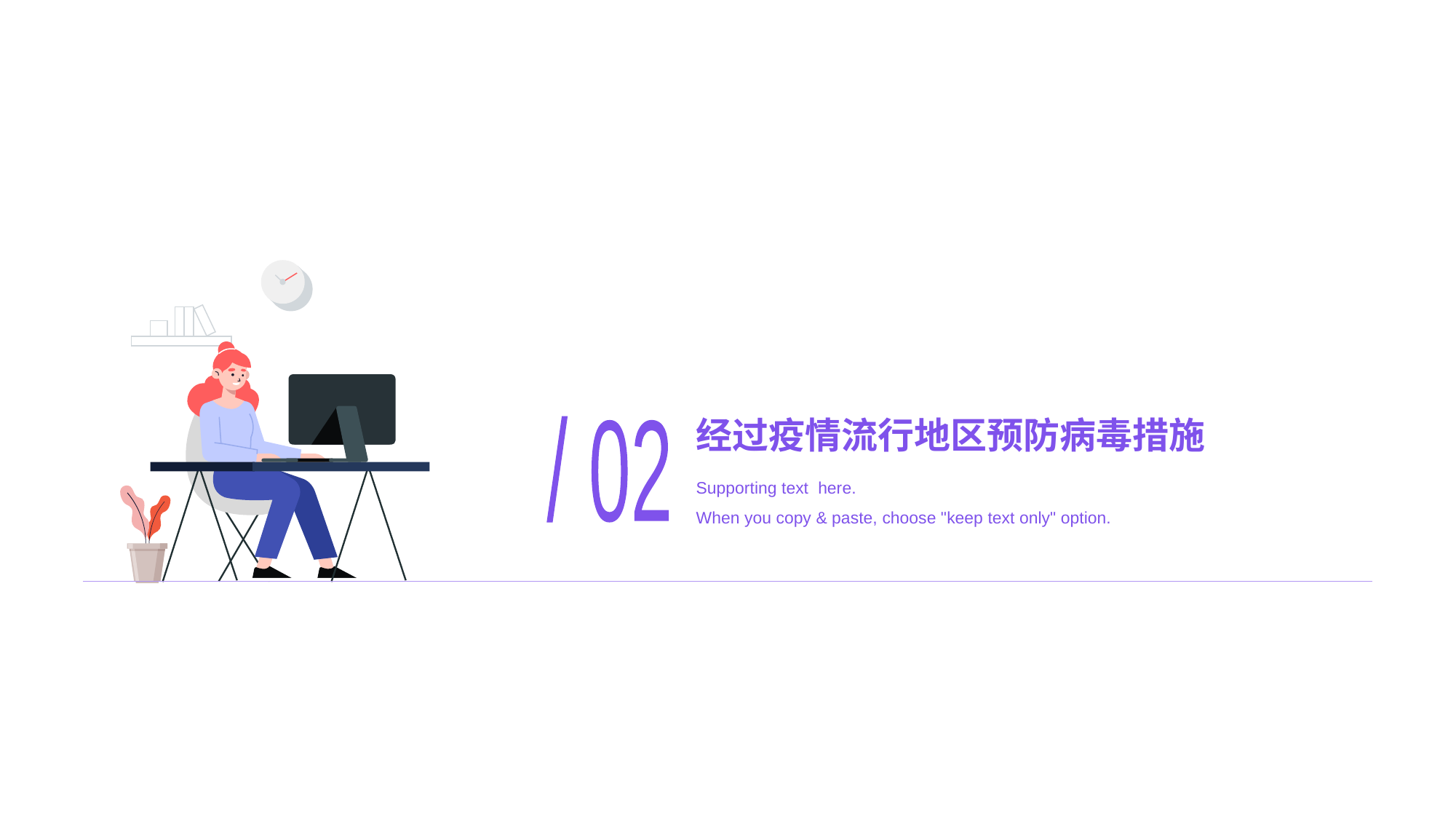

# 经过疫情流行地区预防病毒措施
/ 02
Supporting text  here.
When you copy & paste, choose "keep text only" option.